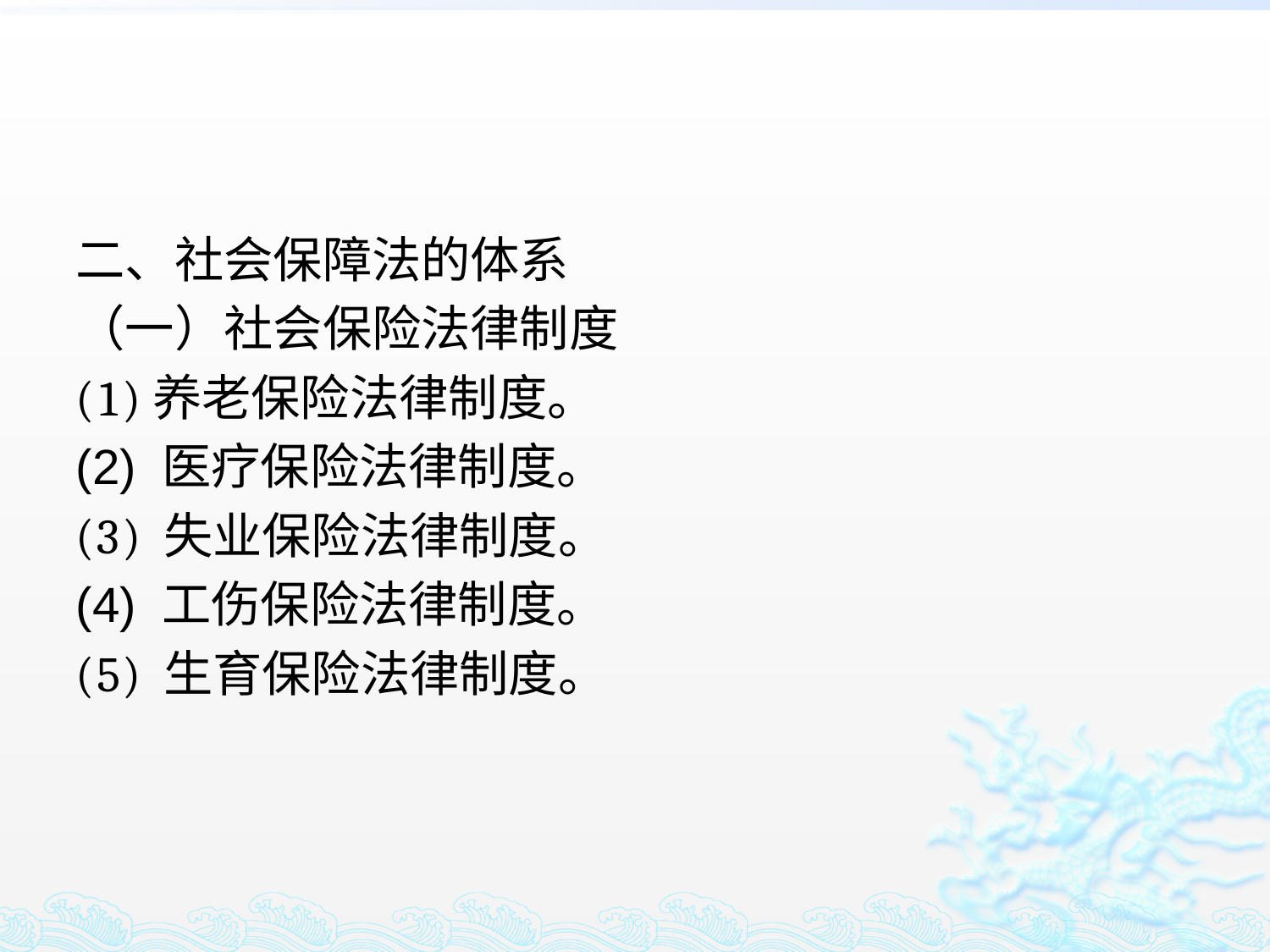

#
二、社会保障法的体系
（一）社会保险法律制度
(1)养老保险法律制度。
(2) 医疗保险法律制度。
(3) 失业保险法律制度。
(4) 工伤保险法律制度。
(5) 生育保险法律制度。